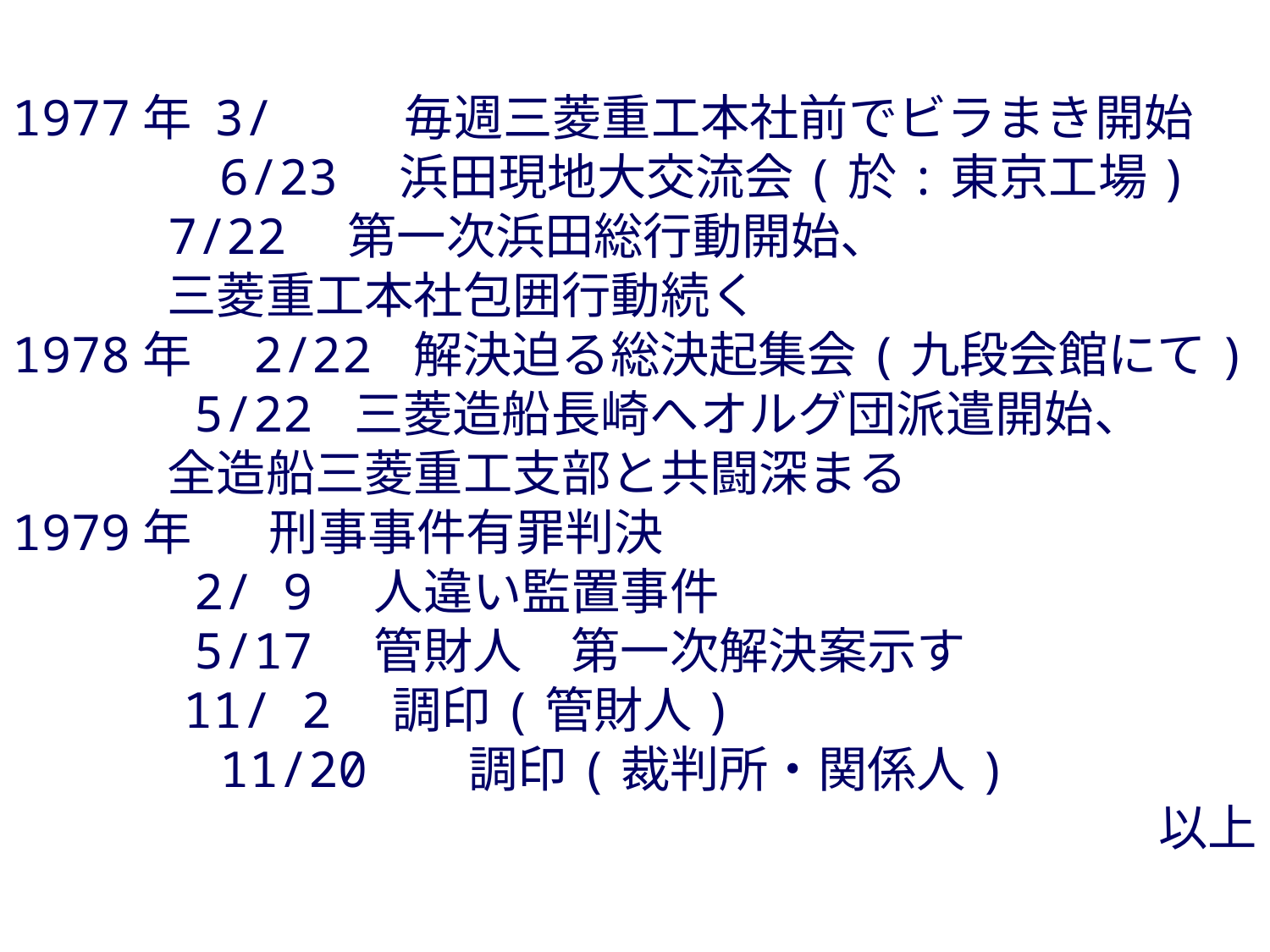

1977年 3/    毎週三菱重工本社前でビラまき開始
       6/23　浜田現地大交流会(於:東京工場)
   　　7/22　第一次浜田総行動開始、
             三菱重工本社包囲行動続く
1978年　2/22 解決迫る総決起集会(九段会館にて)
　　　  5/22 三菱造船長崎へオルグ団派遣開始、
             全造船三菱重工支部と共闘深まる
1979年       刑事事件有罪判決
　　　  2/ 9　人違い監置事件
　　　  5/17　管財人　第一次解決案示す
　　　 11/ 2　調印(管財人)
       11/20   調印(裁判所・関係人)
以上